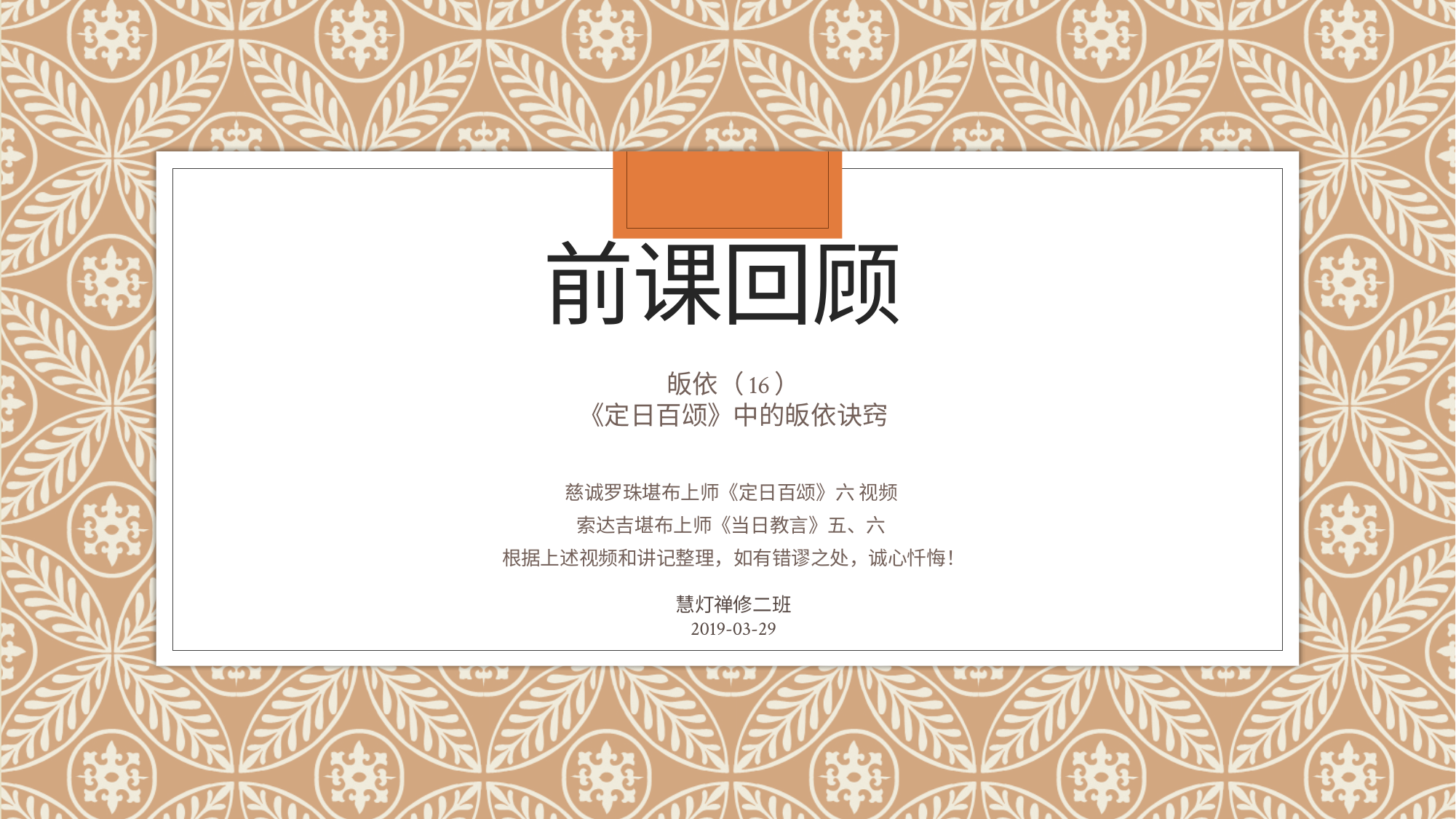

# 前课回顾
皈依（16）
《定日百颂》中的皈依诀窍

慈诚罗珠堪布上师《定日百颂》六 视频
索达吉堪布上师《当日教言》五、六
根据上述视频和讲记整理，如有错谬之处，诚心忏悔！

慧灯禅修二班
2019-03-29